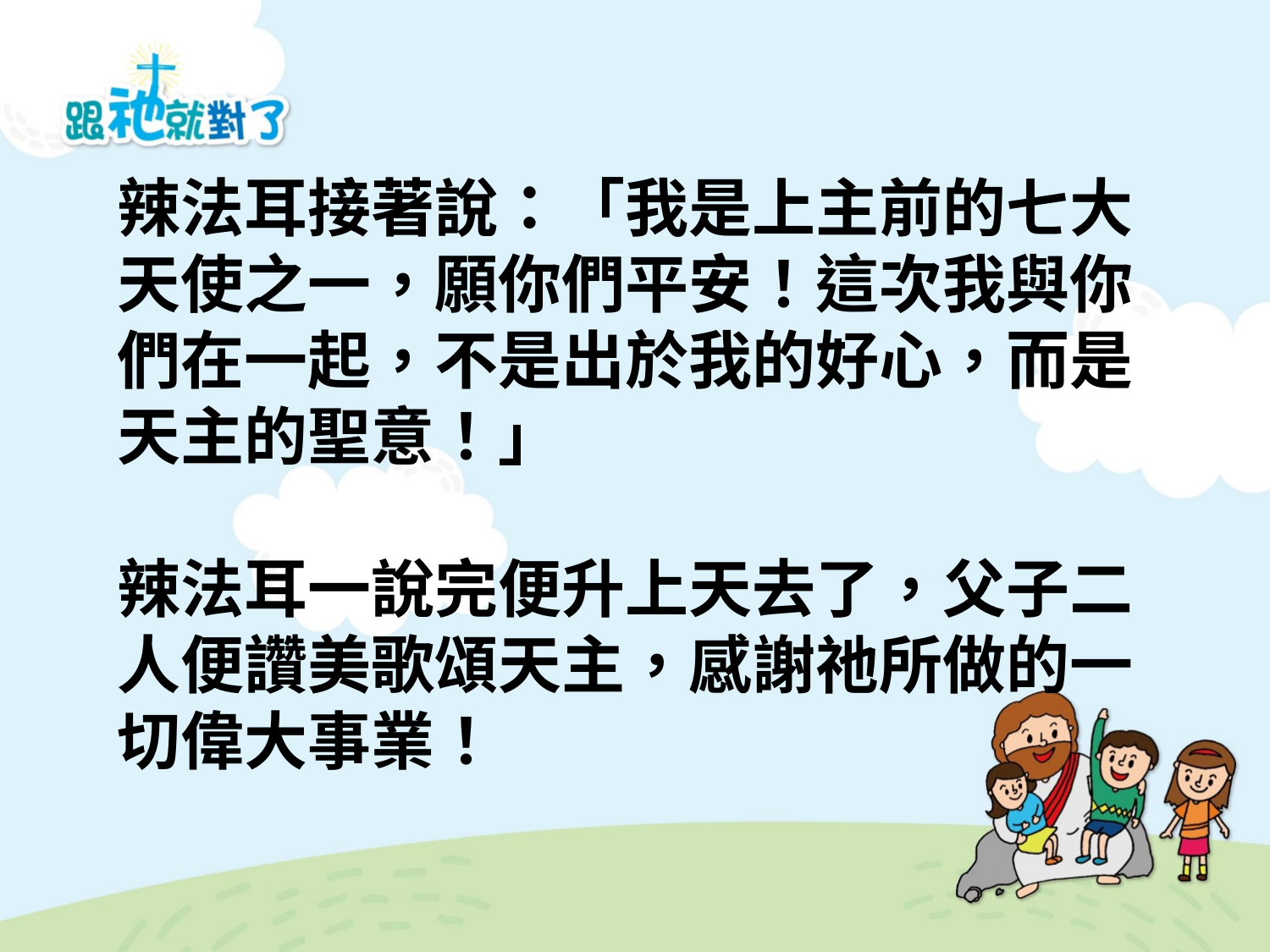

辣法耳接著說：「我是上主前的七大天使之一，願你們平安！這次我與你們在一起，不是出於我的好心，而是天主的聖意！」

辣法耳一說完便升上天去了，父子二人便讚美歌頌天主，感謝祂所做的一切偉大事業！